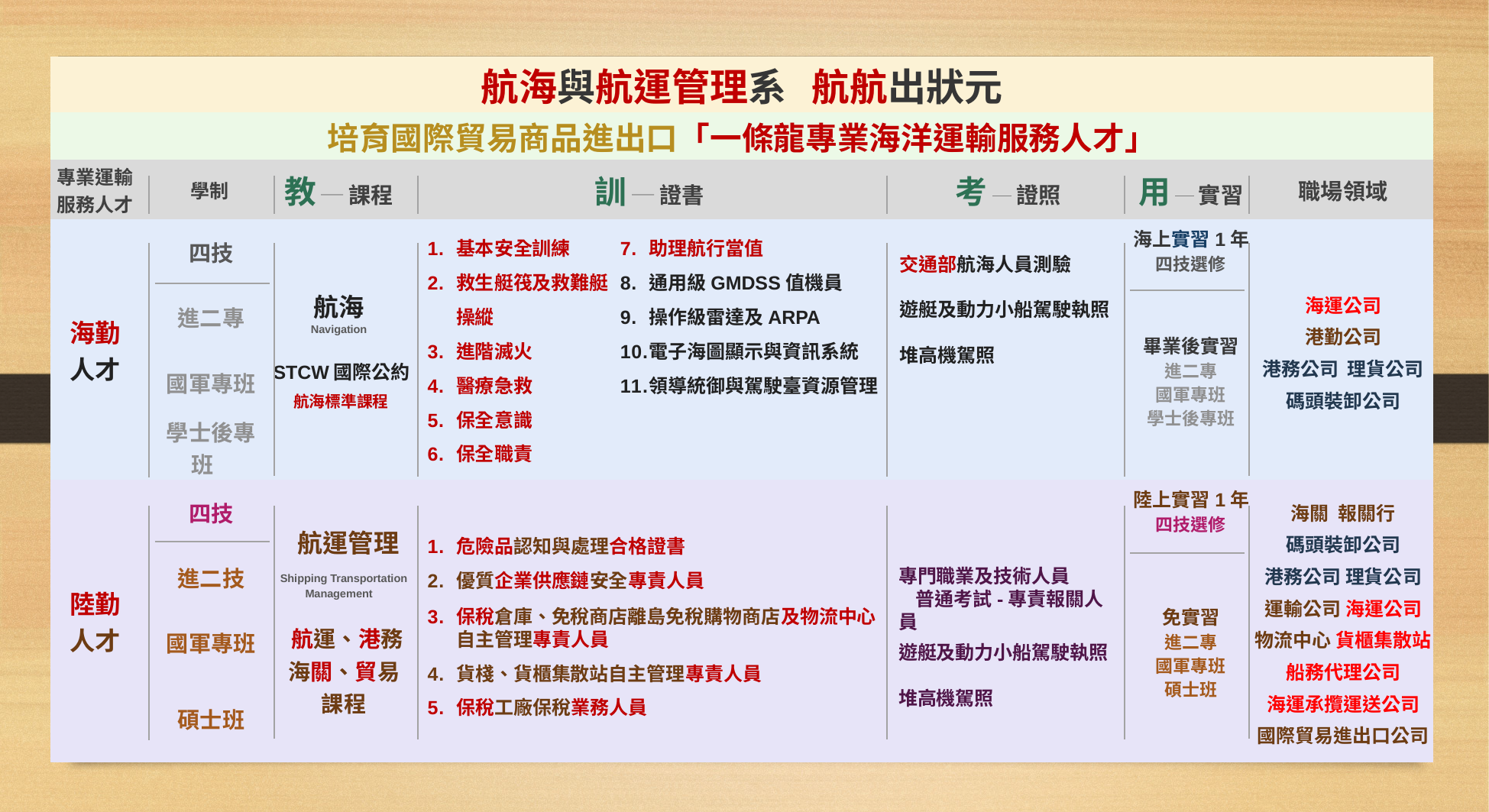

| 航海與航運管理系 航航出狀元 |  |  |  |  |  |  |
| --- | --- | --- | --- | --- | --- | --- |
| 培育國際貿易商品進出口「一條龍專業海洋運輸服務人才」 |  |  |  |  |  |  |
| 專業運輸 服務人才 | 學制 | 教 ─ 課程 | 訓 ─ 證書 | 考 ─ 證照 | 用 ─ 實習 | 職場領域 |
| 海勤 人才 | 四技 | 航海 Navigation STCW國際公約 航海標準課程 |  |  | 海上實習1年 四技選修 | 海運公司 港勤公司 港務公司 理貨公司 碼頭裝卸公司 |
|  | 進二專 |  |  |  | 畢業後實習 進二專 國軍專班 學士後專班 |  |
|  | 國軍專班 |  |  |  |  |  |
|  | 學士後專班 |  |  |  |  |  |
| 陸勤 人才 | 四技 | 航運管理 Shipping Transportation Management 航運、港務 海關、貿易 課程 |  |  | 陸上實習1年 四技選修 | 海關 報關行 碼頭裝卸公司 港務公司 理貨公司 運輸公司 海運公司 物流中心 貨櫃集散站 船務代理公司 海運承攬運送公司 國際貿易進出口公司 |
|  | 進二技 |  |  |  | 免實習 進二專 國軍專班 碩士班 |  |
|  | 國軍專班 |  |  |  |  |  |
|  | 碩士班 |  |  |  |  |  |
基本安全訓練
救生艇筏及救難艇操縱
進階滅火
醫療急救
保全意識
保全職責
助理航行當值
通用級GMDSS值機員
操作級雷達及ARPA
電子海圖顯示與資訊系統
領導統御與駕駛臺資源管理
交通部航海人員測驗
遊艇及動力小船駕駛執照
堆高機駕照
危險品認知與處理合格證書
優質企業供應鏈安全專責人員
保稅倉庫、免稅商店離島免稅購物商店及物流中心自主管理專責人員
貨棧、貨櫃集散站自主管理專責人員
保稅工廠保稅業務人員
專門職業及技術人員              普通考試-專責報關人員
遊艇及動力小船駕駛執照
堆高機駕照